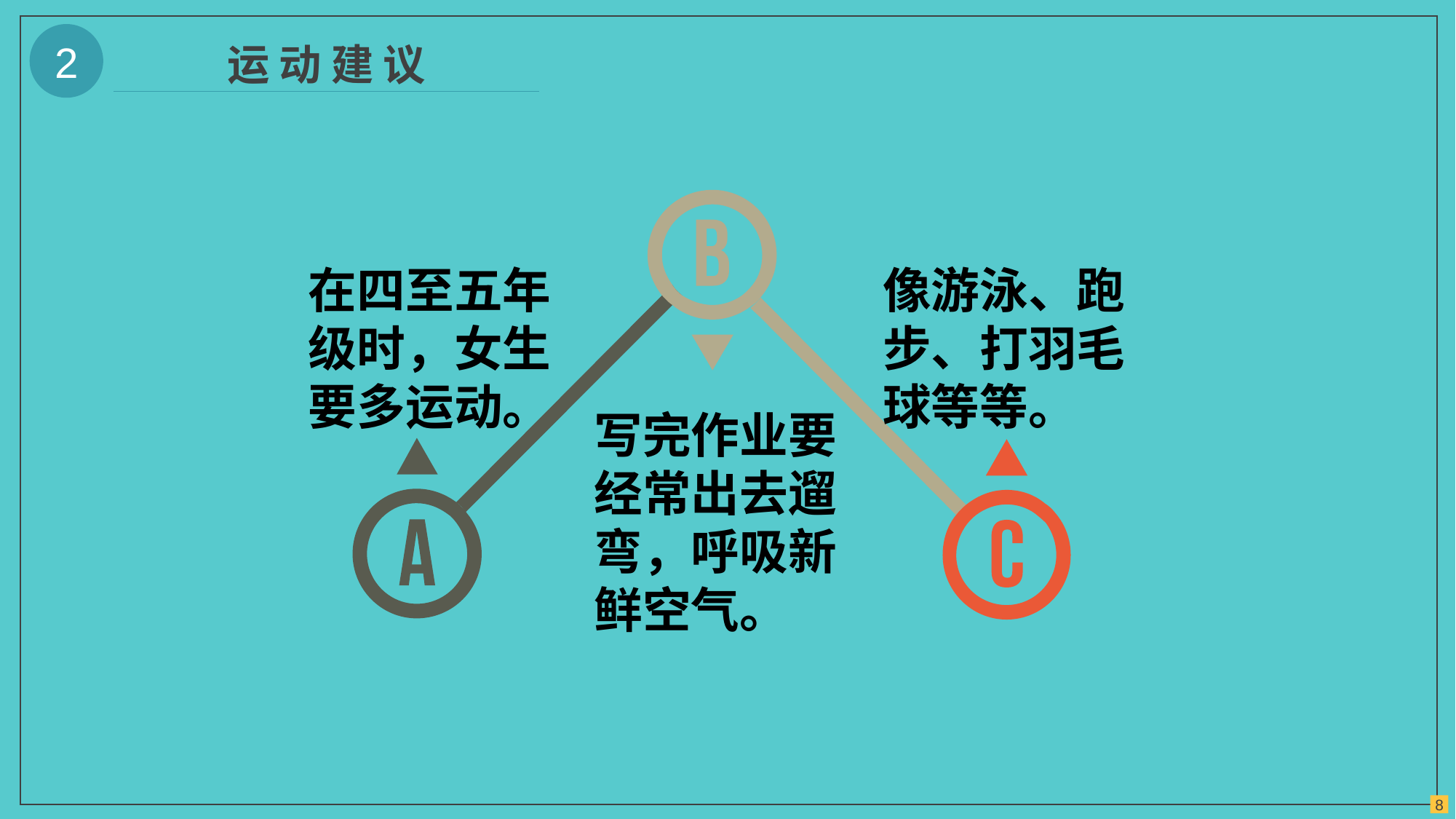

2
运 动 建 议

在四至五年级时，女生要多运动。
像游泳、跑步、打羽毛球等等。

写完作业要经常出去遛弯，呼吸新鲜空气。

8